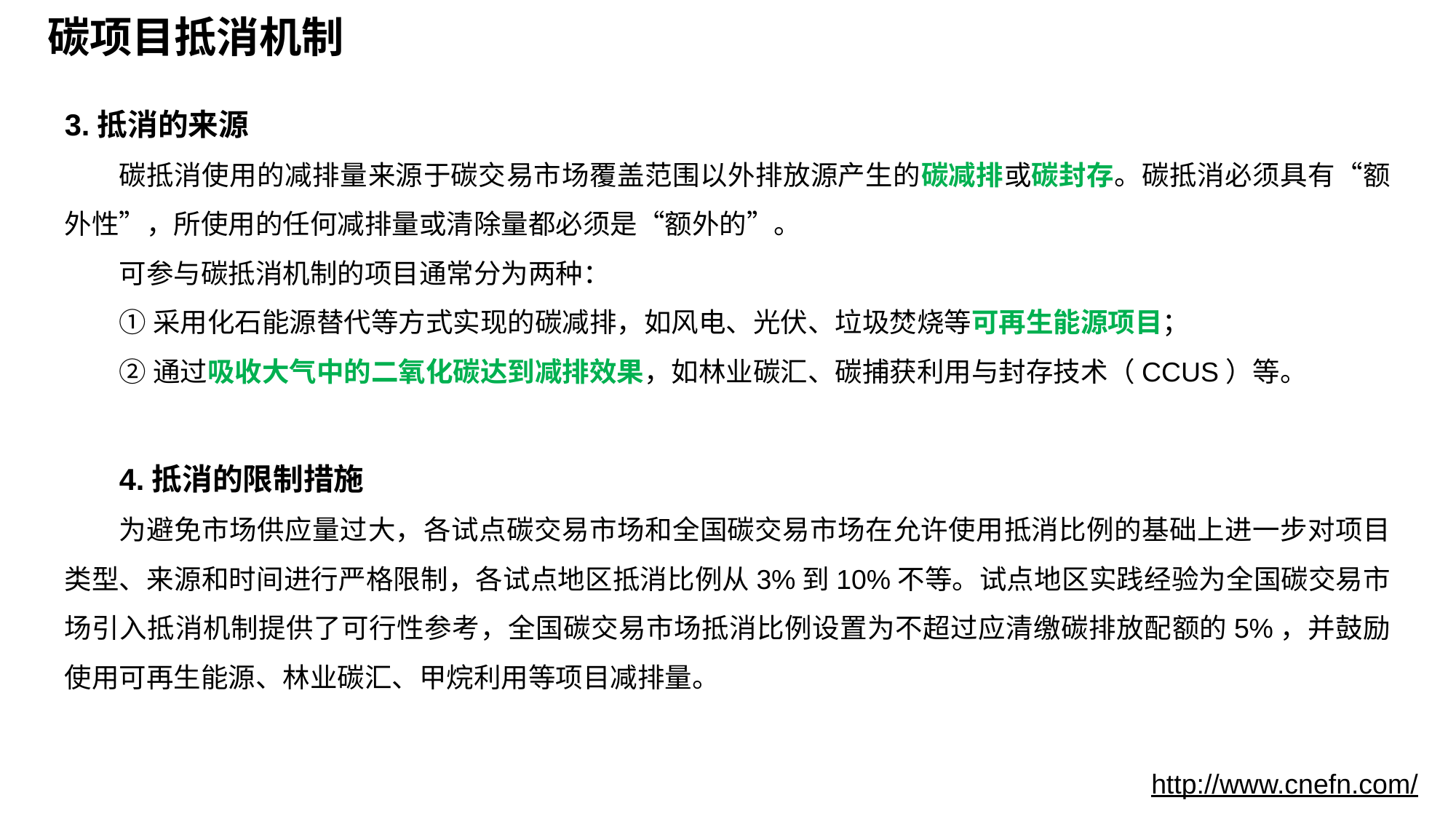

# 碳项目抵消机制
3.抵消的来源
碳抵消使用的减排量来源于碳交易市场覆盖范围以外排放源产生的碳减排或碳封存。碳抵消必须具有“额外性”，所使用的任何减排量或清除量都必须是“额外的”。
可参与碳抵消机制的项目通常分为两种：
①采用化石能源替代等方式实现的碳减排，如风电、光伏、垃圾焚烧等可再生能源项目；
②通过吸收大气中的二氧化碳达到减排效果，如林业碳汇、碳捕获利用与封存技术（CCUS）等。

4.抵消的限制措施
为避免市场供应量过大，各试点碳交易市场和全国碳交易市场在允许使用抵消比例的基础上进一步对项目类型、来源和时间进行严格限制，各试点地区抵消比例从3%到10%不等。试点地区实践经验为全国碳交易市场引入抵消机制提供了可行性参考，全国碳交易市场抵消比例设置为不超过应清缴碳排放配额的5%，并鼓励使用可再生能源、林业碳汇、甲烷利用等项目减排量。